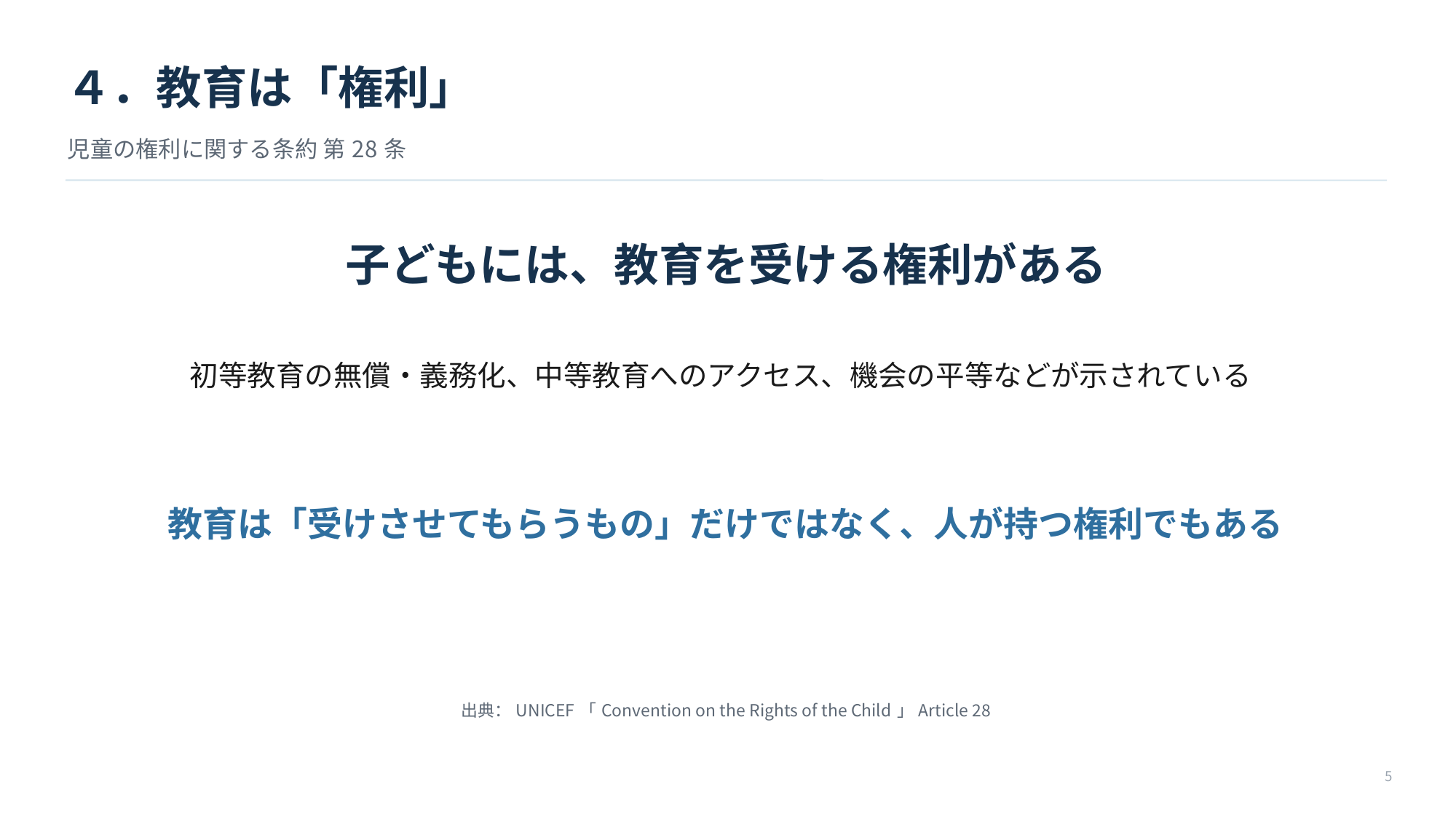

４．教育は「権利」
児童の権利に関する条約 第28条

子どもには、教育を受ける権利がある
初等教育の無償・義務化、中等教育へのアクセス、機会の平等などが示されている
教育は「受けさせてもらうもの」だけではなく、人が持つ権利でもある
出典：UNICEF「Convention on the Rights of the Child」Article 28
5